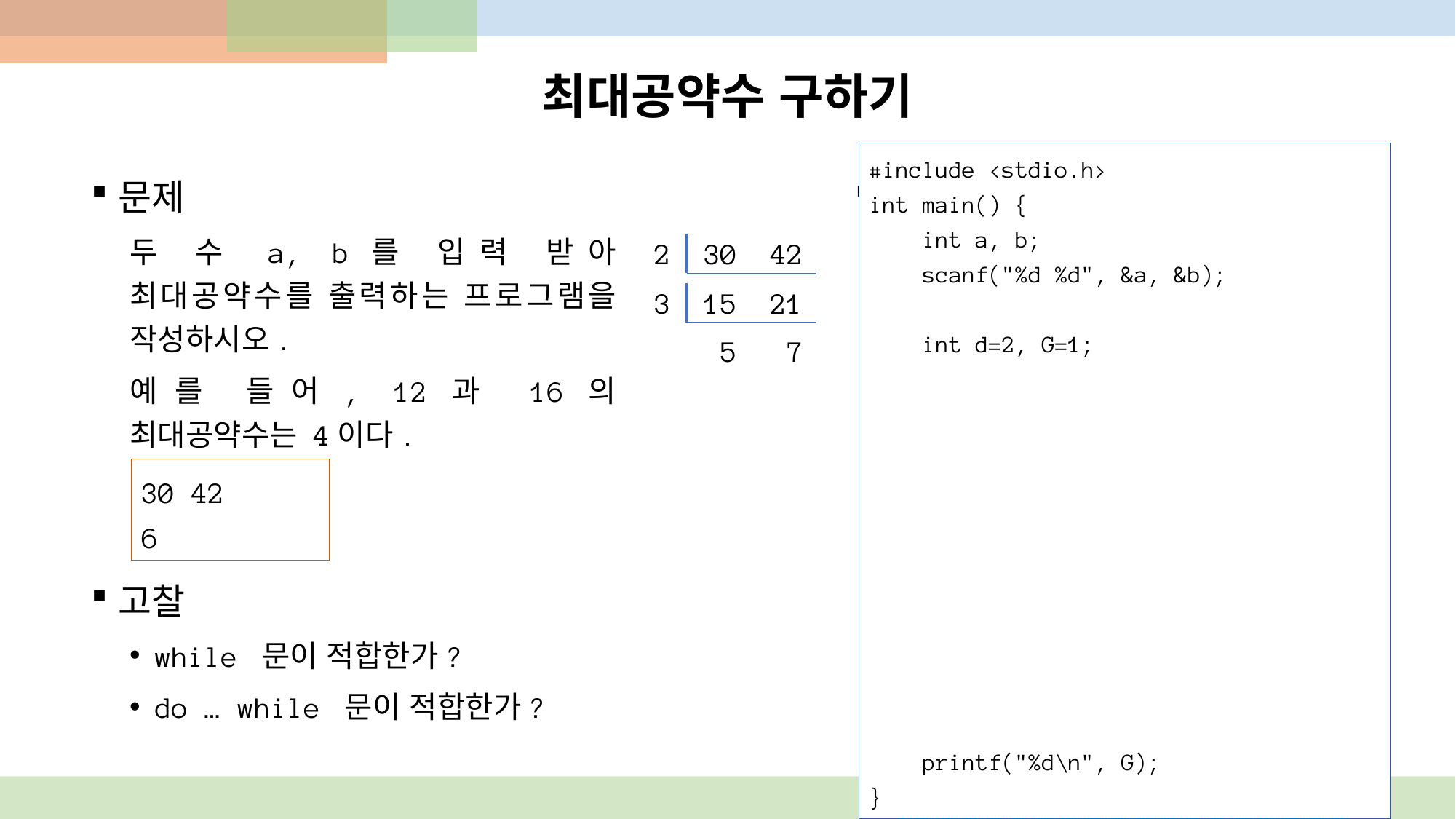

# 최대공약수 구하기
#include <stdio.h>
int main() {
    int a, b;
    scanf("%d %d", &a, &b);

    int d=2, G=1;

    printf("%d\n", G);
}
프로그램
문제
두 수 a, b를 입력 받아 최대공약수를 출력하는 프로그램을 작성하시오.
예를 들어, 12과 16의 최대공약수는 4이다.

고찰
while 문이 적합한가?
do … while 문이 적합한가?

2  30  42
3  15  21
    5   7
30 42
6
82
do {
    if(a%d==0 && b%d==0) {
        //printf("[%d] ", d);
        G = G*d;
        a=a/d;
        b=b/d;
    }
    else
        d++;
}
while(d<a && d<b);